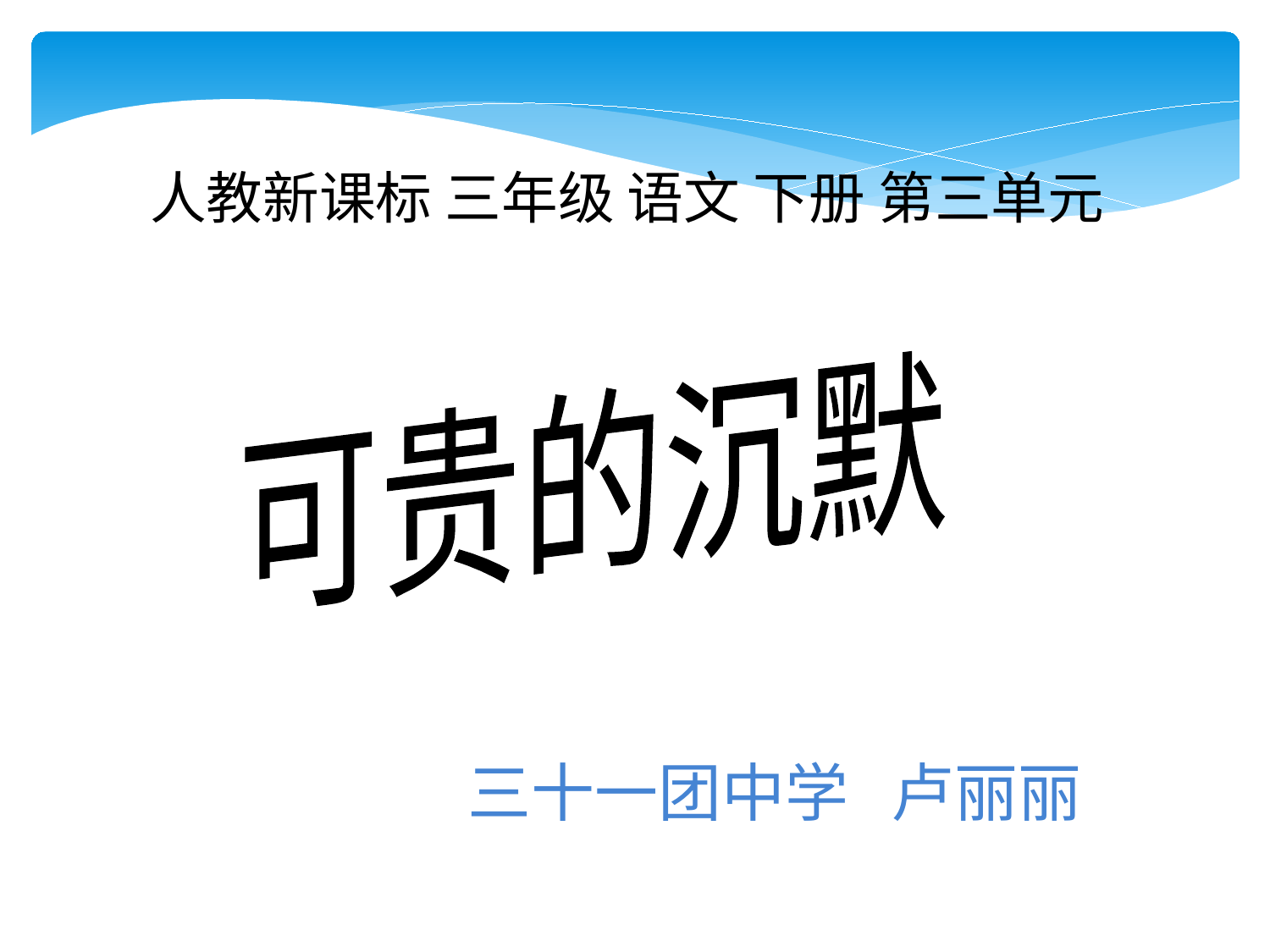

人教新课标 三年级 语文 下册 第三单元
可贵的沉默
三十一团中学   卢丽丽